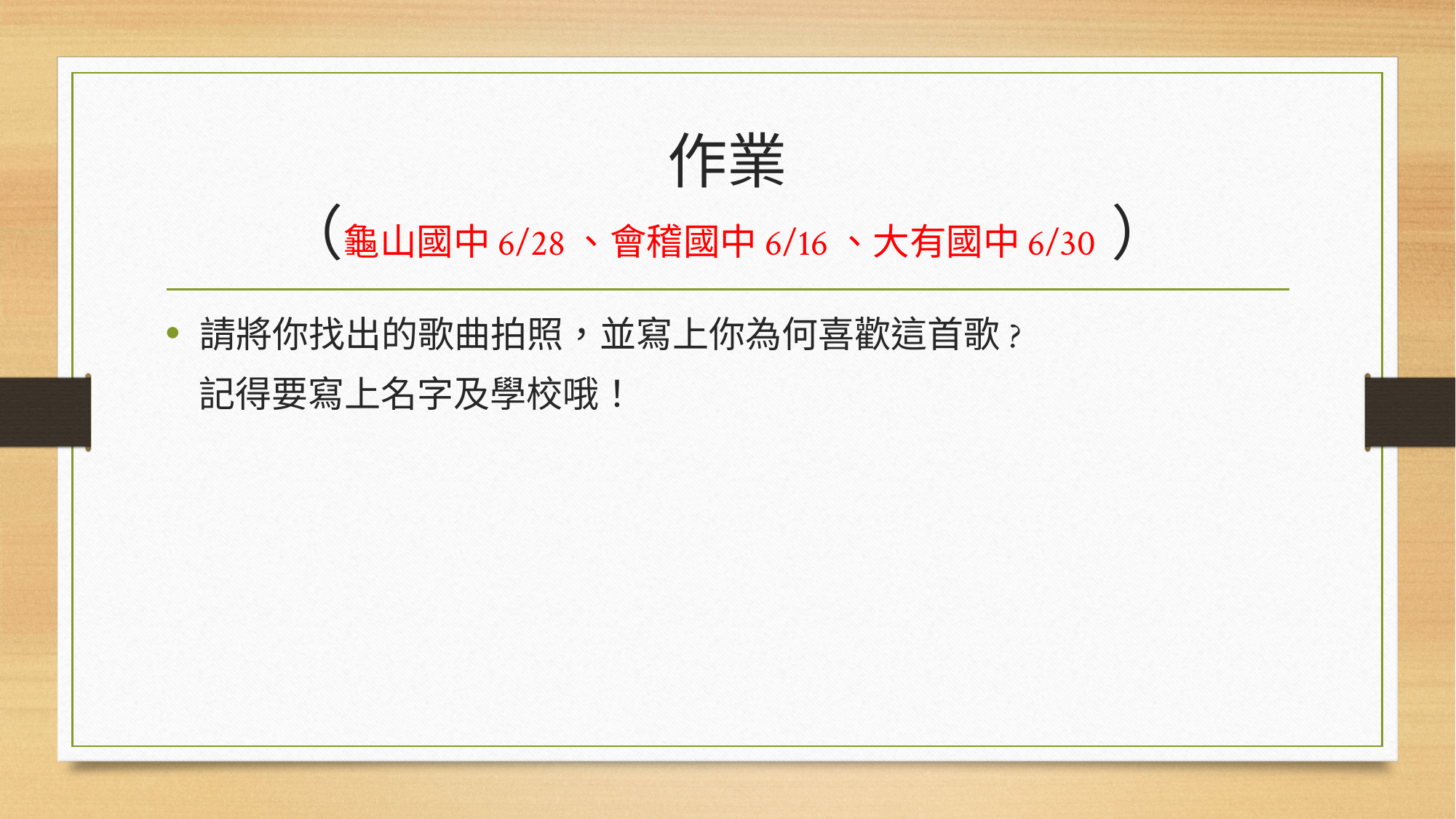

# 作業 （龜山國中6/28、會稽國中6/16、大有國中6/30 ）
請將你找出的歌曲拍照，並寫上你為何喜歡這首歌?
   記得要寫上名字及學校哦！